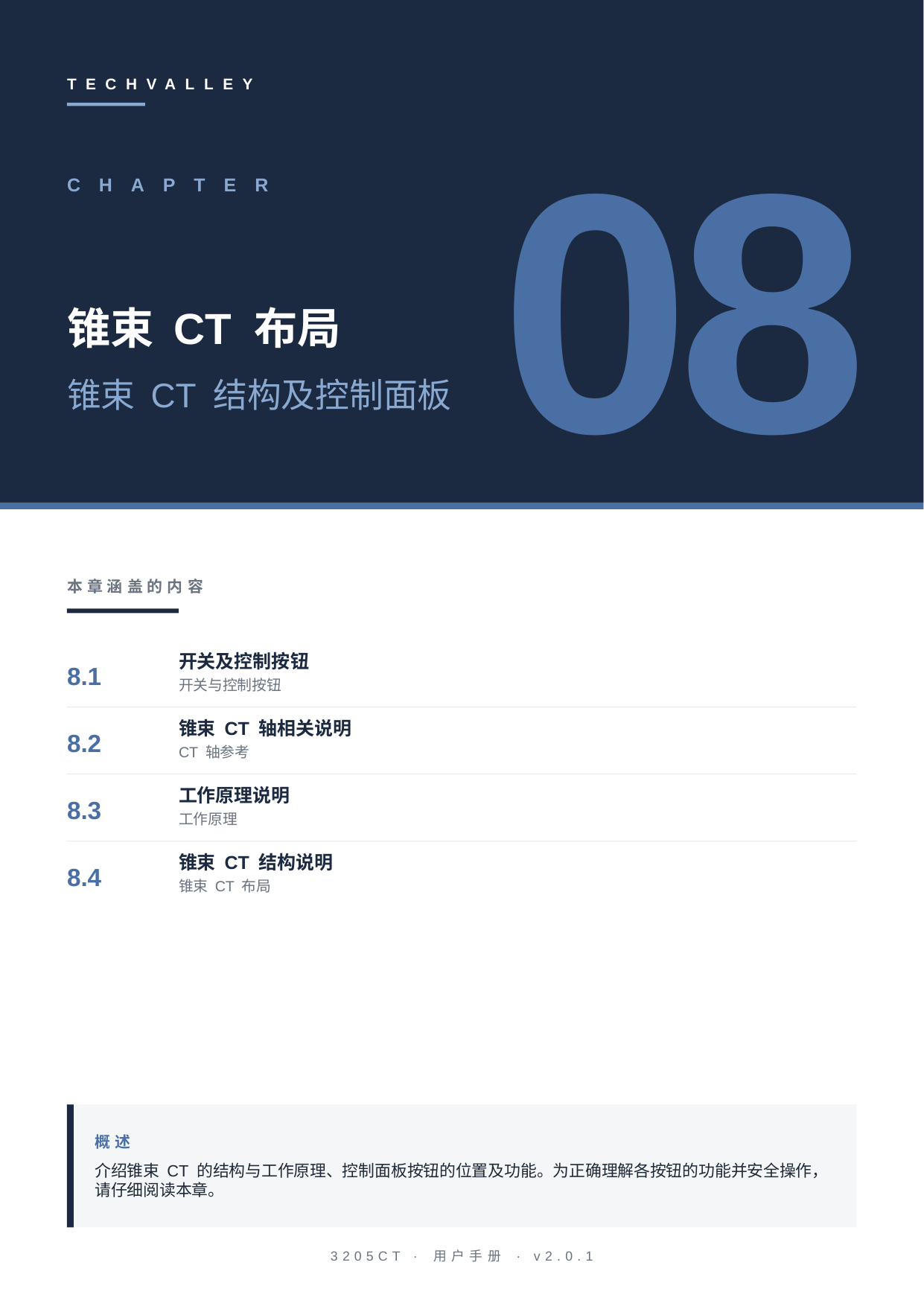

TECHVALLEY

08
CHAPTER
锥束 CT 布局
锥束 CT 结构及控制面板

本章涵盖的内容

8.1
开关及控制按钮
开关与控制按钮

8.2
锥束 CT 轴相关说明
CT 轴参考

8.3
工作原理说明
工作原理

8.4
锥束 CT 结构说明
锥束 CT 布局

概述
介绍锥束 CT 的结构与工作原理、控制面板按钮的位置及功能。为正确理解各按钮的功能并安全操作，请仔细阅读本章。
3205CT · 用户手册 · v2.0.1